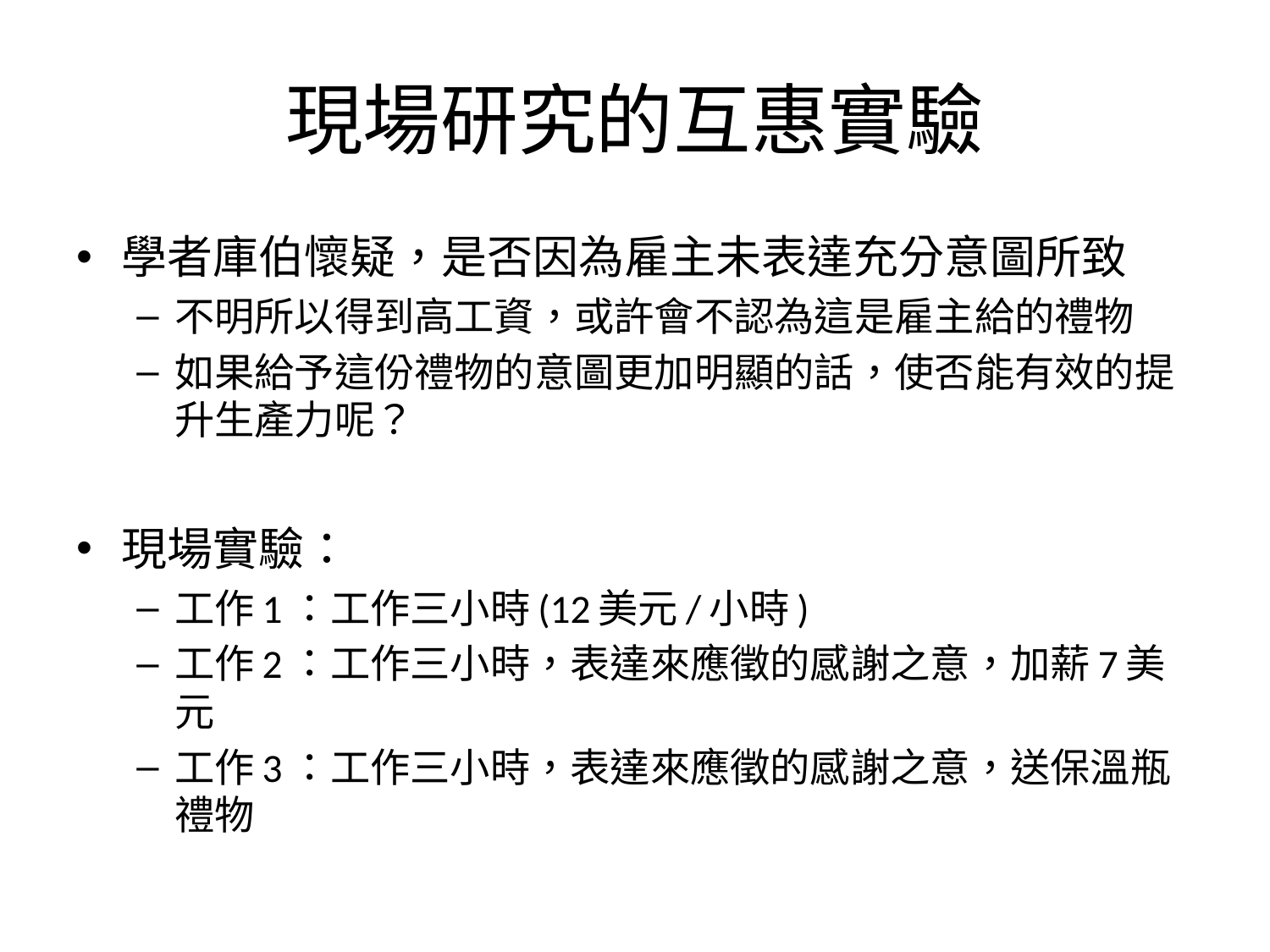

# 現場研究的互惠實驗
學者庫伯懷疑，是否因為雇主未表達充分意圖所致
不明所以得到高工資，或許會不認為這是雇主給的禮物
如果給予這份禮物的意圖更加明顯的話，使否能有效的提升生產力呢？

現場實驗：
工作1：工作三小時(12美元/小時)
工作2：工作三小時，表達來應徵的感謝之意，加薪7美元
工作3：工作三小時，表達來應徵的感謝之意，送保溫瓶禮物